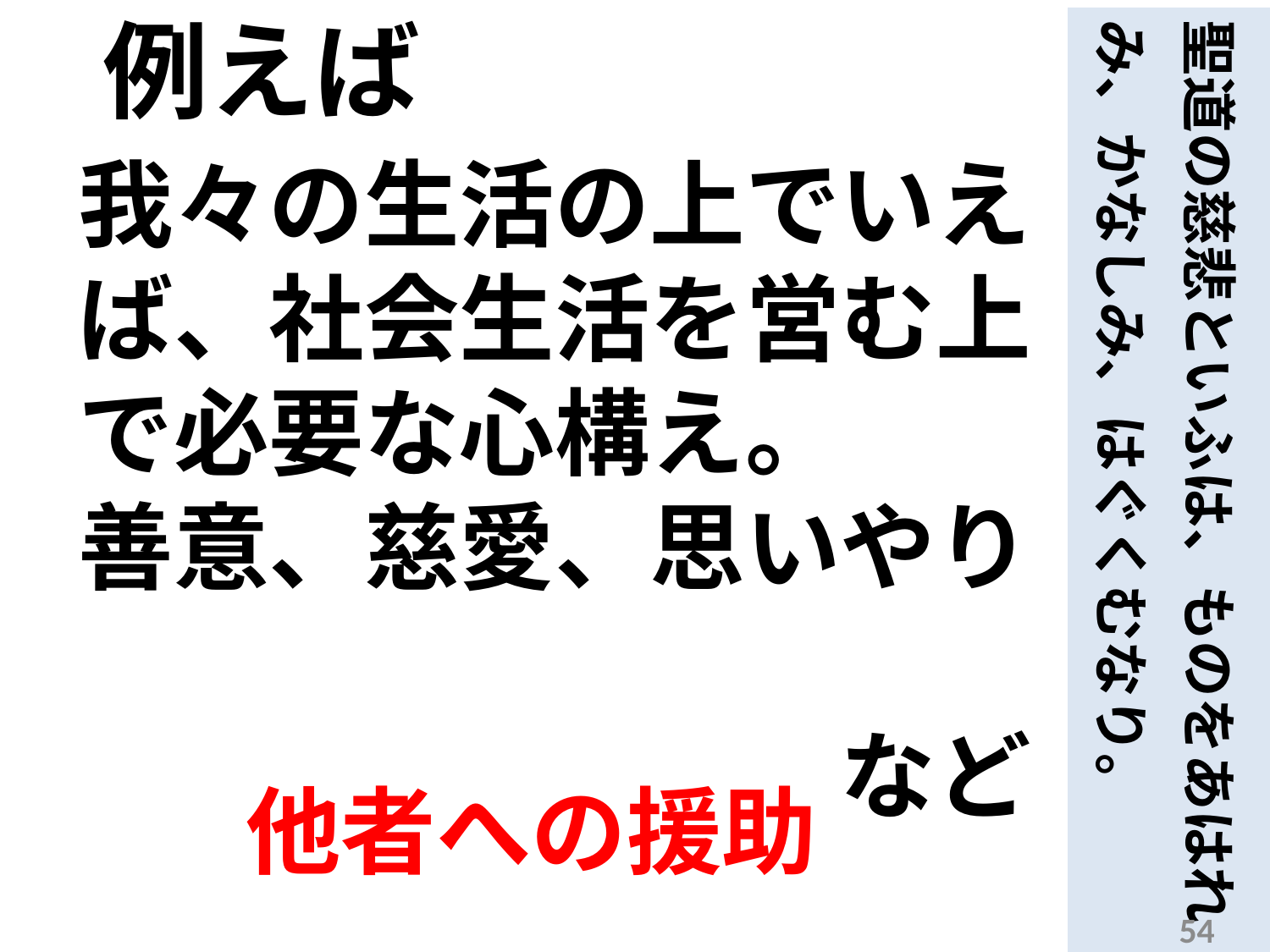

例えば
聖道の慈悲といふは、ものをあはれみ、かなしみ、はぐくむなり。
我々の生活の上でいえば、社会生活を営む上で必要な心構え。
善意、慈愛、思いやり
　　　　　　　　など
他者への援助
54